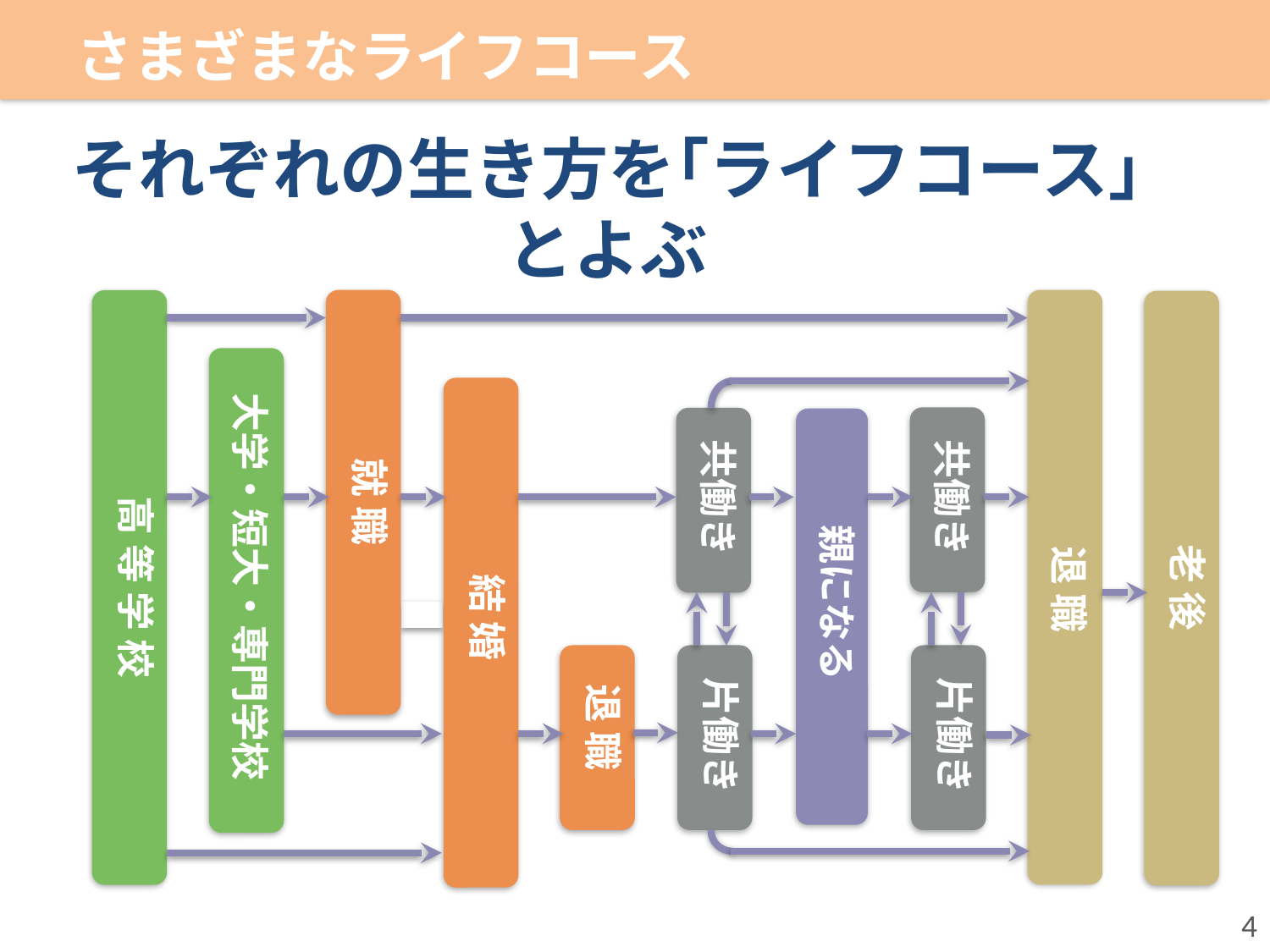

さまざまなライフコース

それぞれの生き方を｢ライフコース｣とよぶ

老 後
就 職
退 職

大学・短大・専門学校

共働き
共働き
結 婚
親になる
高 等 学 校
退 職

片働き
片働き

4